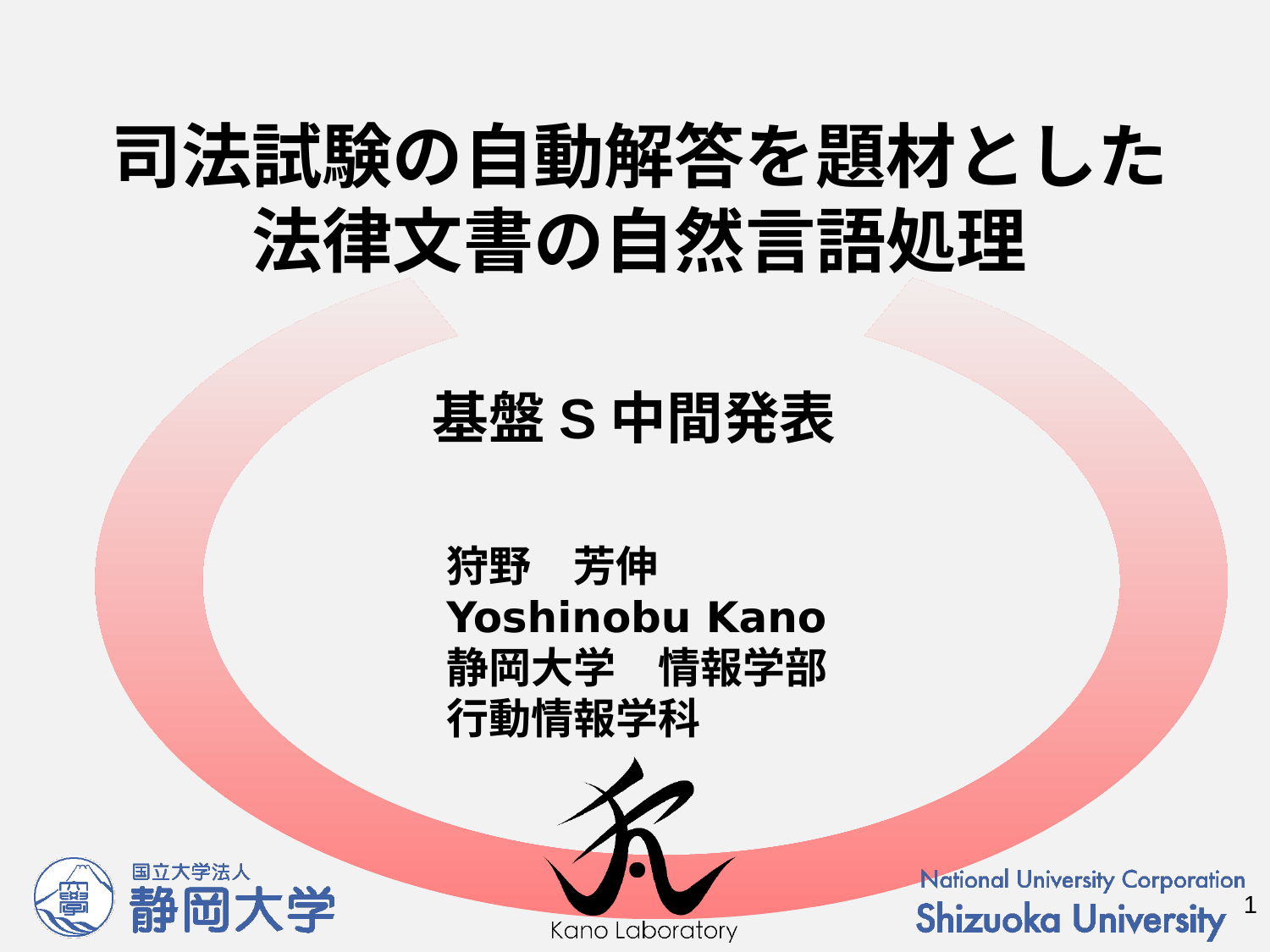

# 司法試験の自動解答を題材とした 法律文書の自然言語処理
基盤S中間発表
1